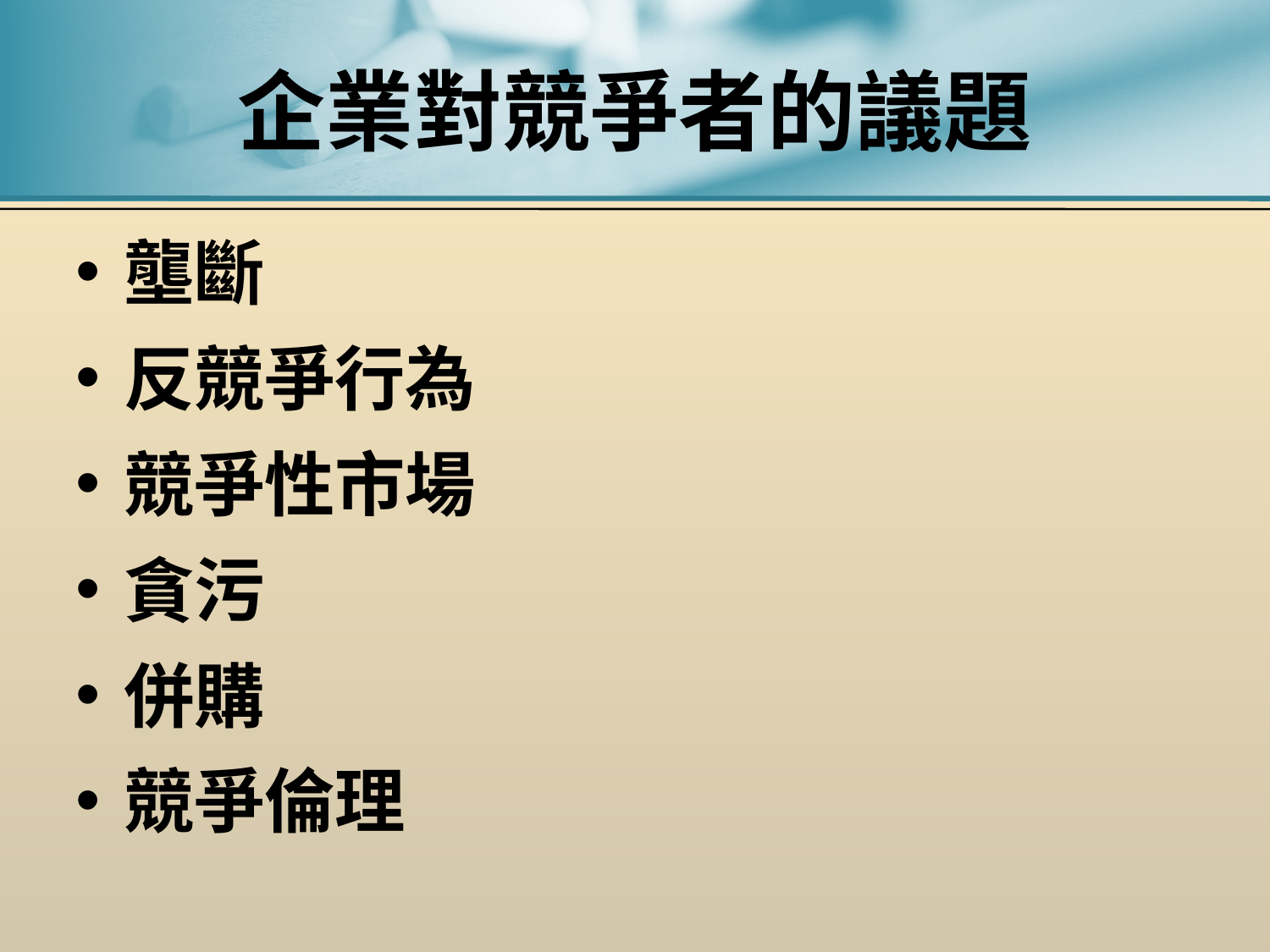

# 企業對競爭者的議題
壟斷
反競爭行為
競爭性市場
貪污
併購
競爭倫理